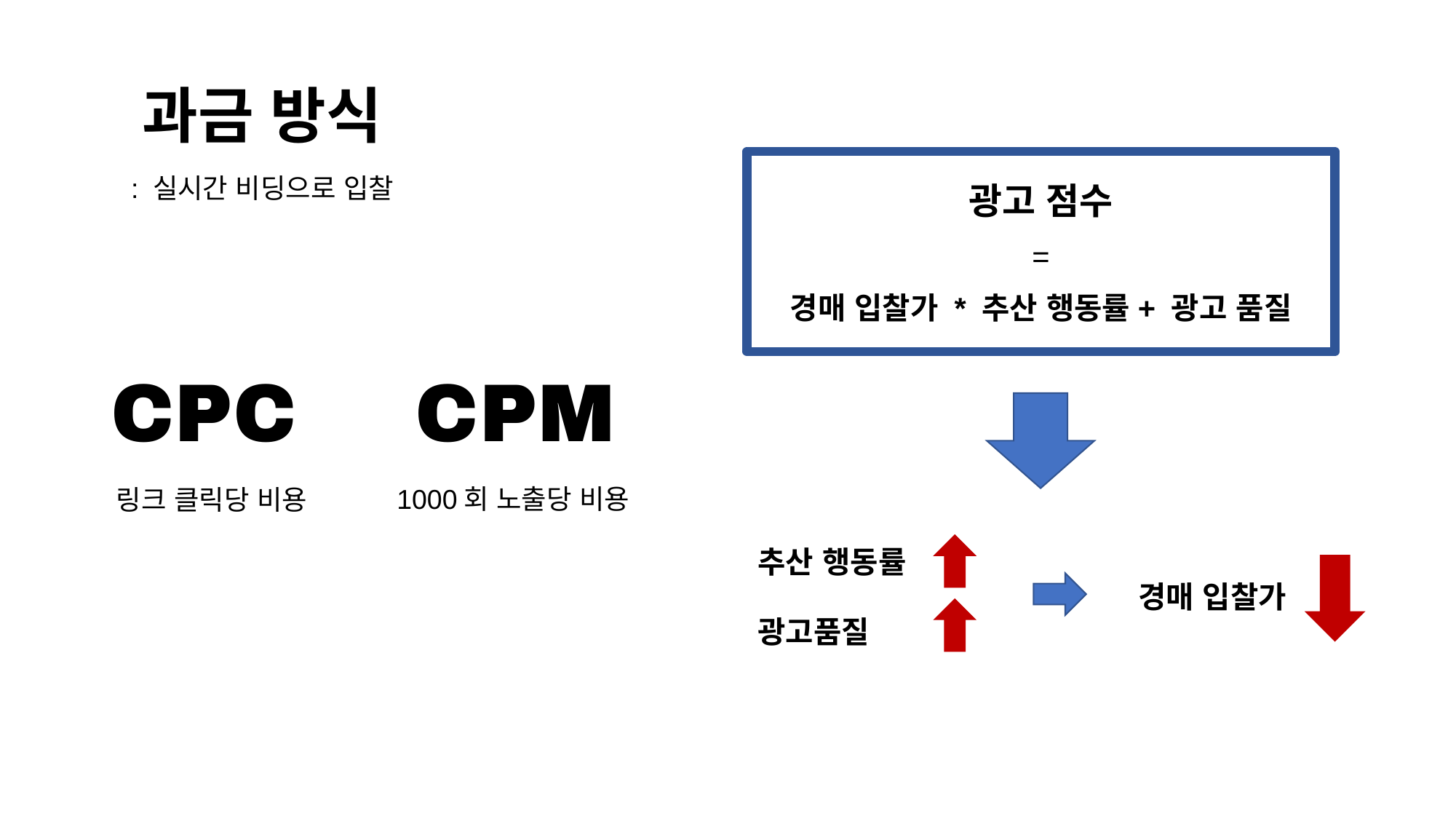

# 과금 방식
광고 점수
=
경매 입찰가 * 추산 행동률+ 광고 품질
: 실시간 비딩으로 입찰
CPC
CPM

1000회 노출당 비용
링크 클릭당 비용
  경매 입찰가
추산 행동률
광고품질